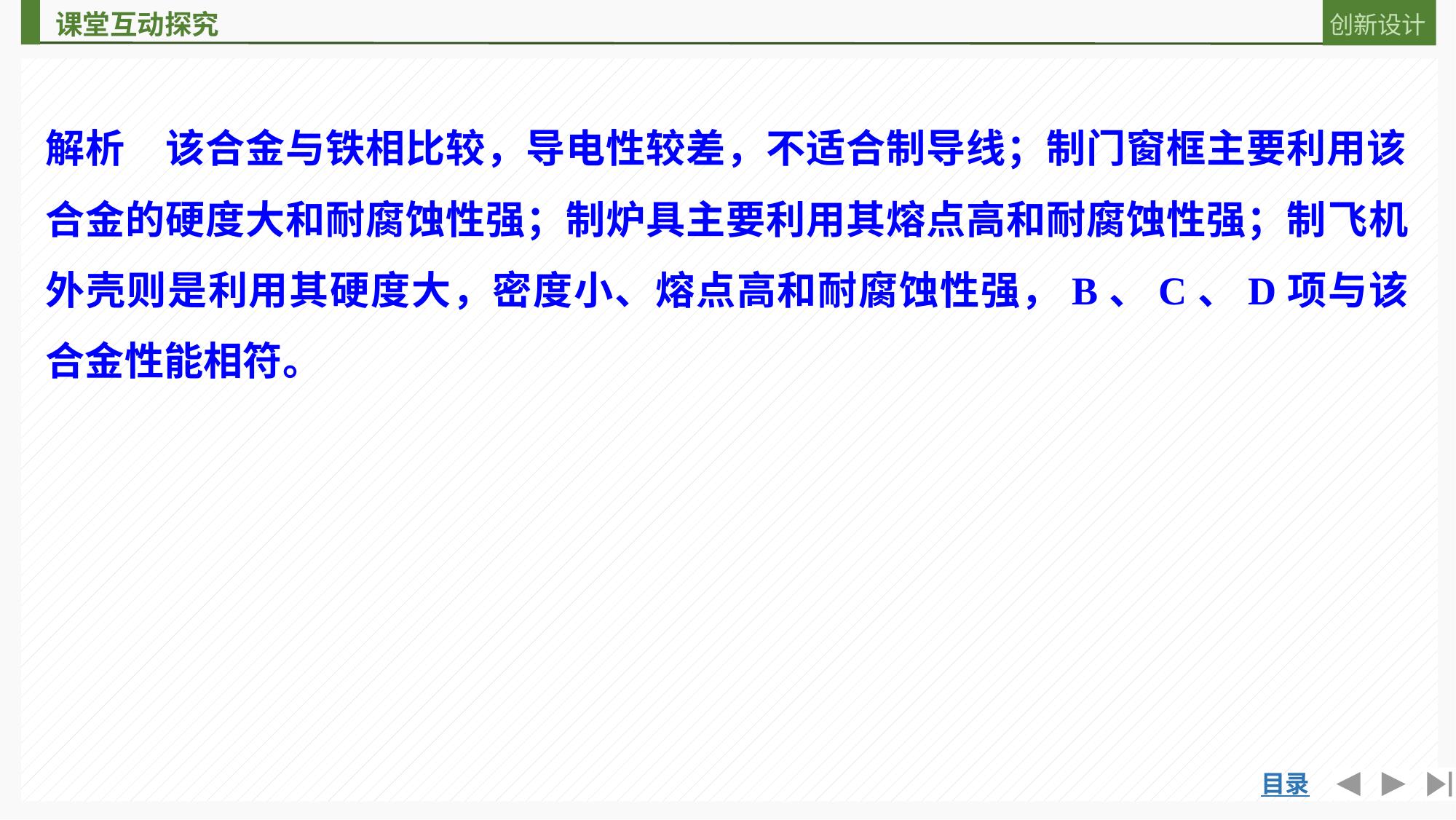

解析　该合金与铁相比较，导电性较差，不适合制导线；制门窗框主要利用该合金的硬度大和耐腐蚀性强；制炉具主要利用其熔点高和耐腐蚀性强；制飞机外壳则是利用其硬度大，密度小、熔点高和耐腐蚀性强，B、C、D项与该合金性能相符。